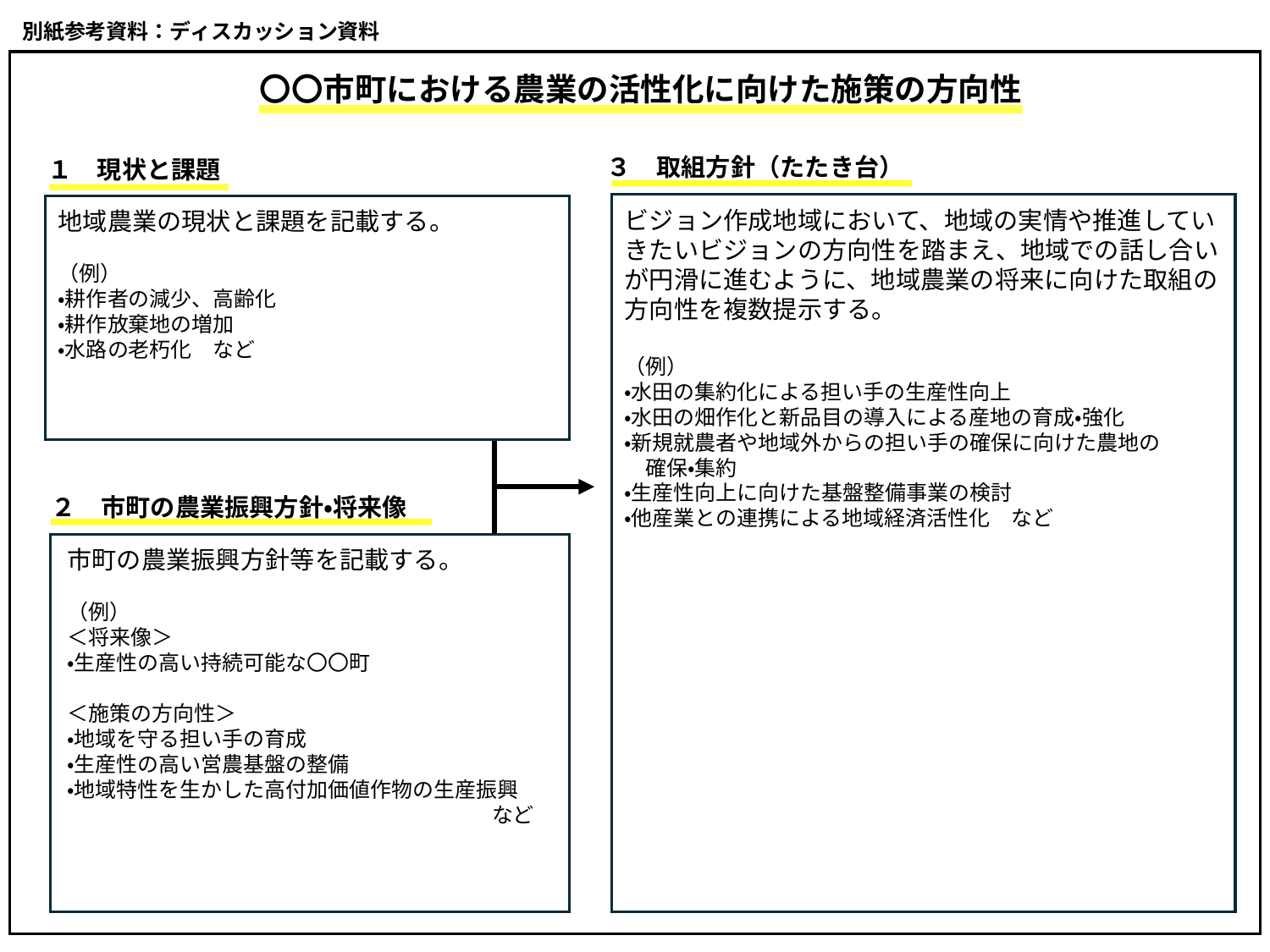

別紙参考資料：ディスカッション資料

〇〇市町における農業の活性化に向けた施策の方向性

３　取組方針（たたき台）
１　現状と課題

ビジョン作成地域において、地域の実情や推進していきたいビジョンの方向性を踏まえ、地域での話し合いが円滑に進むように、地域農業の将来に向けた取組の方向性を複数提示する。

（例）
・水田の集約化による担い手の生産性向上
・水田の畑作化と新品目の導入による産地の育成・強化
・新規就農者や地域外からの担い手の確保に向けた農地の
　確保・集約
・生産性向上に向けた基盤整備事業の検討
・他産業との連携による地域経済活性化　など
地域農業の現状と課題を記載する。

（例）
・耕作者の減少、高齢化
・耕作放棄地の増加
・水路の老朽化　など
２　市町の農業振興方針・将来像

市町の農業振興方針等を記載する。

（例）
＜将来像＞
・生産性の高い持続可能な〇〇町

＜施策の方向性＞
・地域を守る担い手の育成
・生産性の高い営農基盤の整備
・地域特性を生かした高付加価値作物の生産振興
　　　　              　　　　　　　　　　　　　など